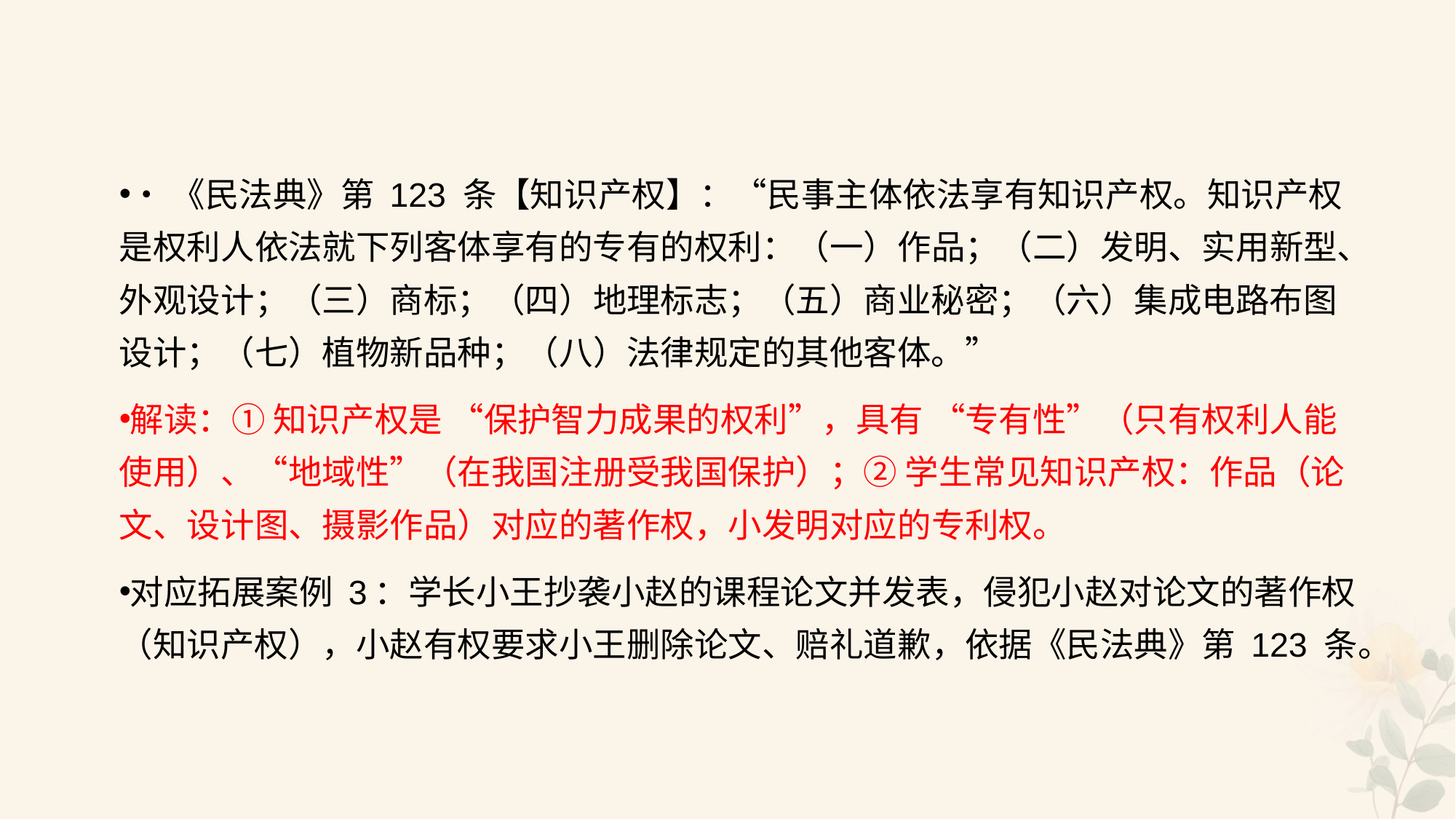

#
•《民法典》第 123 条【知识产权】：“民事主体依法享有知识产权。知识产权是权利人依法就下列客体享有的专有的权利：（一）作品；（二）发明、实用新型、外观设计；（三）商标；（四）地理标志；（五）商业秘密；（六）集成电路布图设计；（七）植物新品种；（八）法律规定的其他客体。”
解读：① 知识产权是 “保护智力成果的权利”，具有 “专有性”（只有权利人能使用）、“地域性”（在我国注册受我国保护）；② 学生常见知识产权：作品（论文、设计图、摄影作品）对应的著作权，小发明对应的专利权。
对应拓展案例 3：学长小王抄袭小赵的课程论文并发表，侵犯小赵对论文的著作权（知识产权），小赵有权要求小王删除论文、赔礼道歉，依据《民法典》第 123 条。